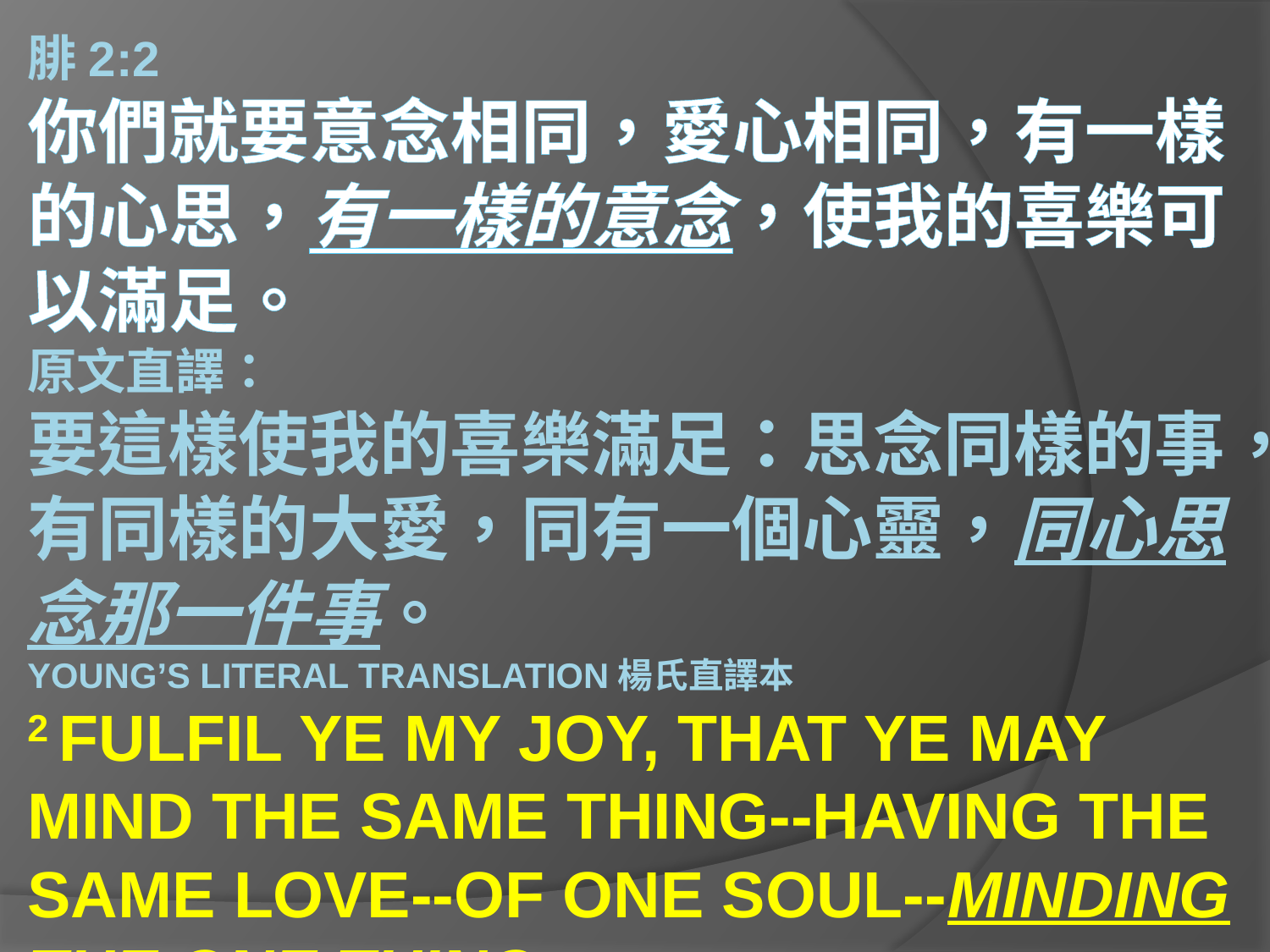

# 腓2:2 你們就要意念相同，愛心相同，有一樣的心思，有一樣的意念，使我的喜樂可以滿足。 原文直譯： 要這樣使我的喜樂滿足：思念同樣的事，有同樣的大愛，同有一個心靈，同心思念那一件事。 Young’s Literal Translation楊氏直譯本 2 fulfil ye my joy, that ye may mind the same thing--having the same love--of one soul--minding the one thing,